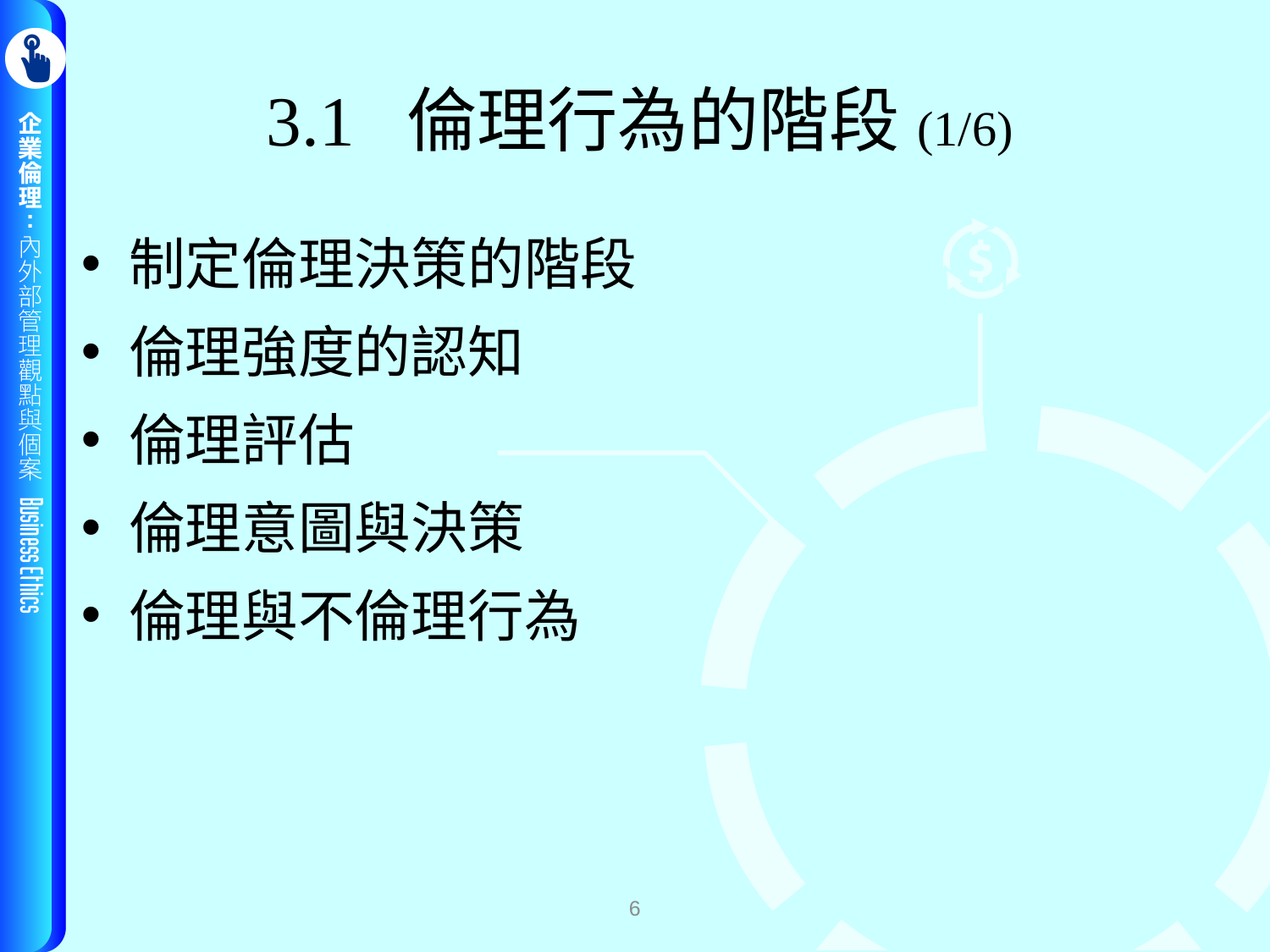

# 3.1  倫理行為的階段(1/6)
制定倫理決策的階段
倫理強度的認知
倫理評估
倫理意圖與決策
倫理與不倫理行為
6